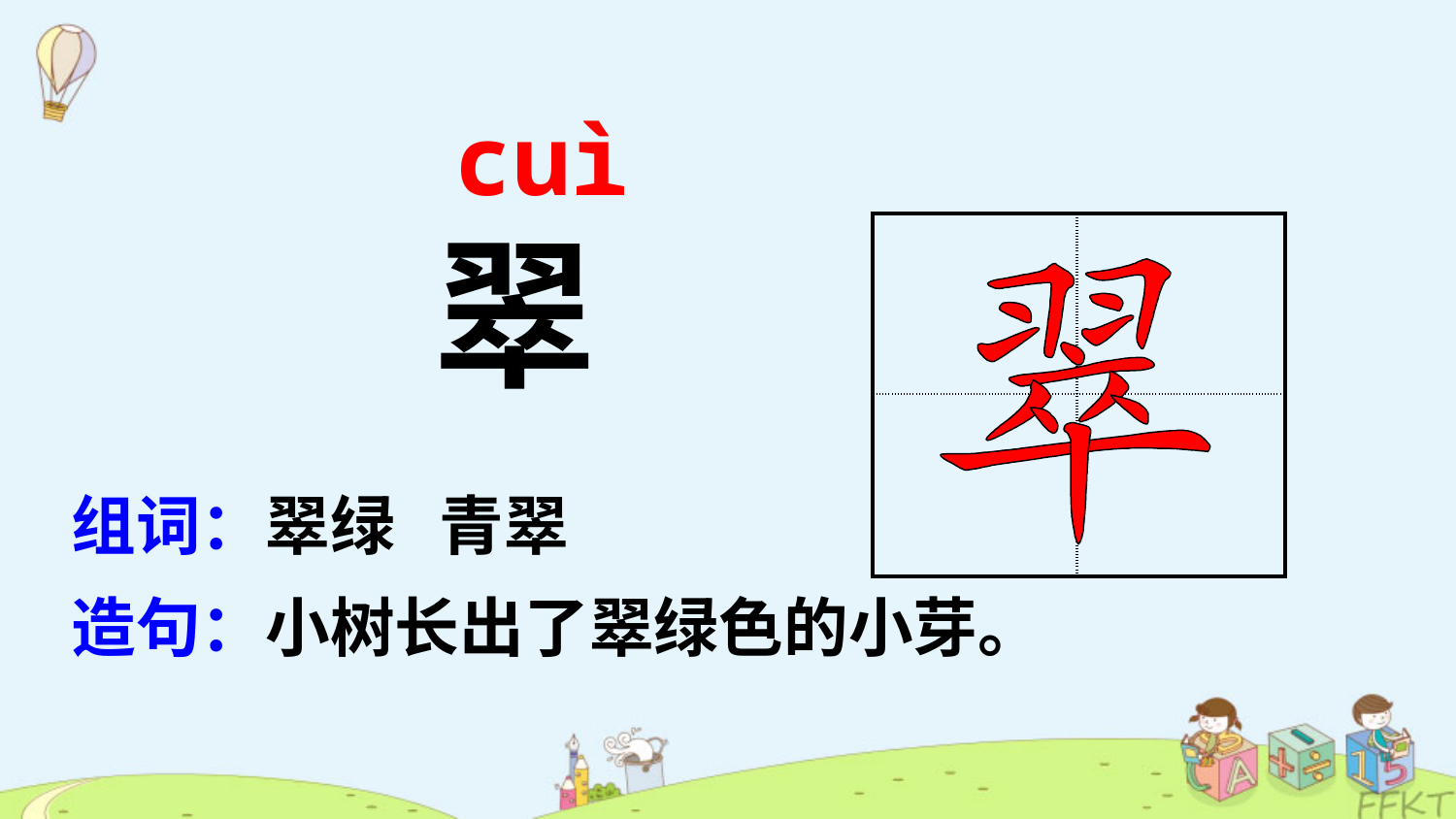

cuì
翠
|  |  |
| --- | --- |
|  |  |

组词：翠绿   青翠
造句：小树长出了翠绿色的小芽。